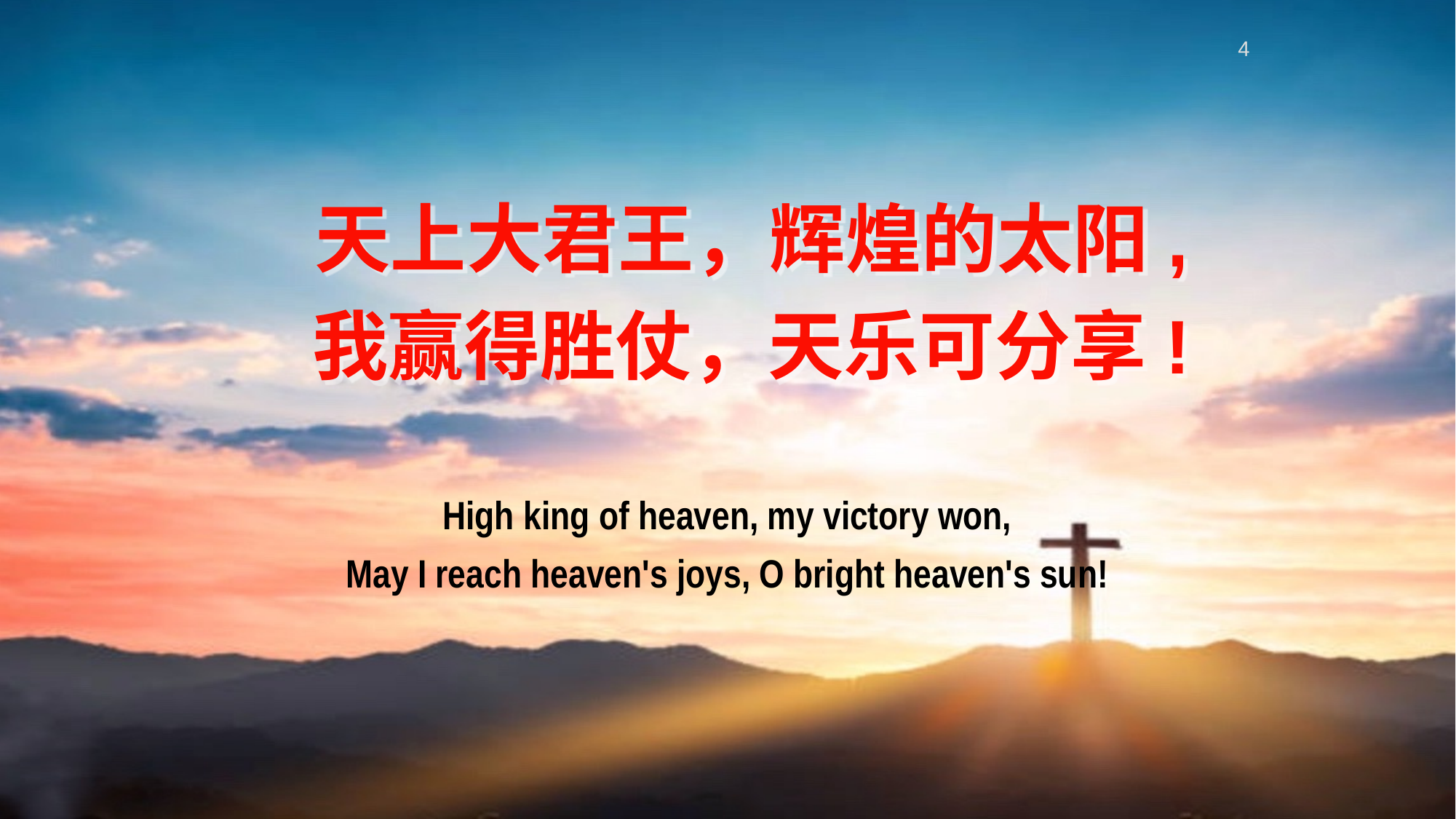

4
天上大君王，辉煌的太阳,
我赢得胜仗，天乐可分享!
High king of heaven, my victory won,
May I reach heaven's joys, O bright heaven's sun!